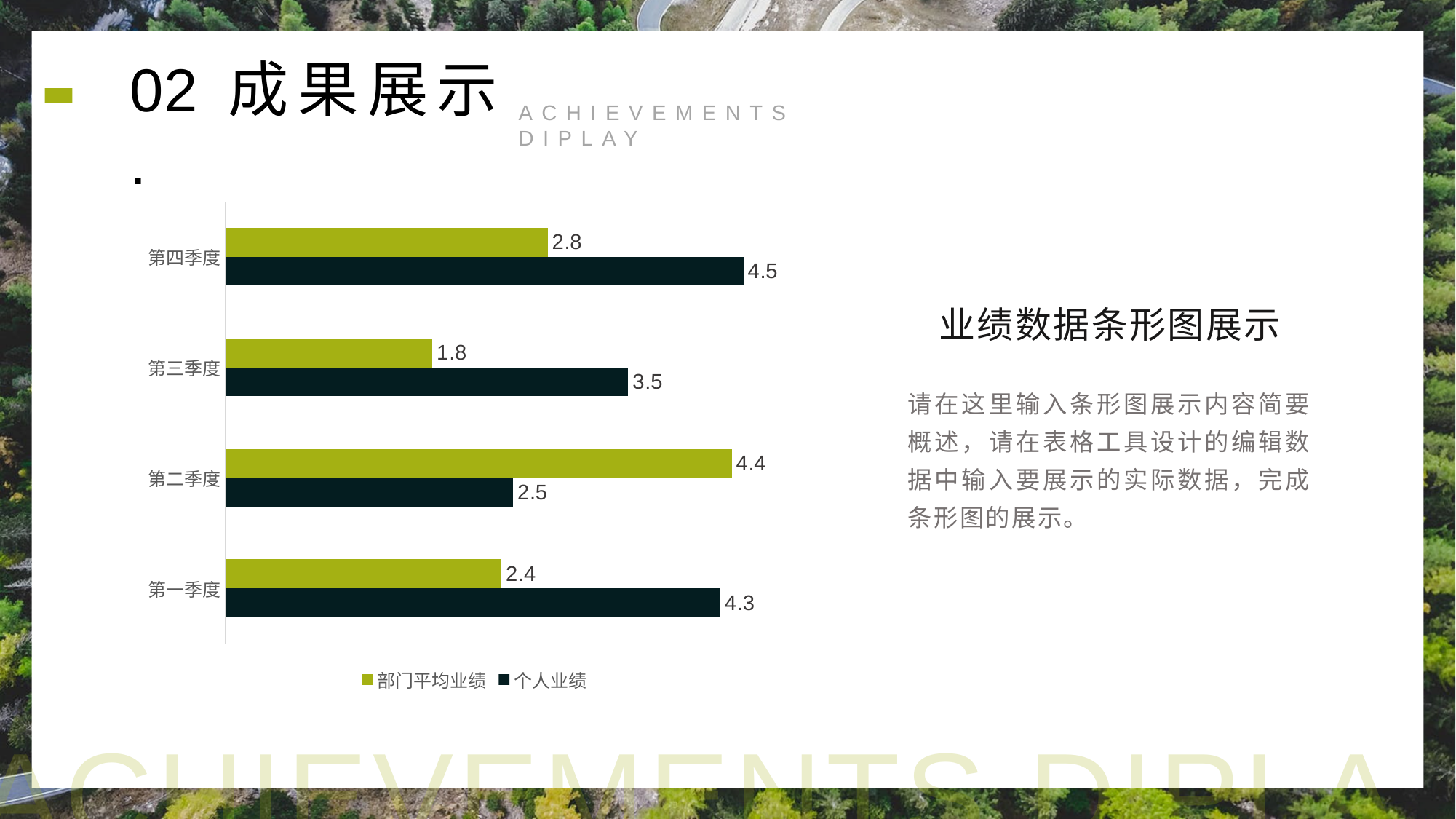

02.
成果展示
ACHIEVEMENTS DIPLAY

### Chart

| Category | 个人业绩 | 部门平均业绩 |
|---|---|---|
| 第一季度 | 4.3 | 2.4 |
| 第二季度 | 2.5 | 4.4 |
| 第三季度 | 3.5 | 1.8 |
| 第四季度 | 4.5 | 2.8 |
业绩数据条形图展示
请在这里输入条形图展示内容简要概述，请在表格工具设计的编辑数据中输入要展示的实际数据，完成条形图的展示。
ACHIEVEMENTS DIPLAY